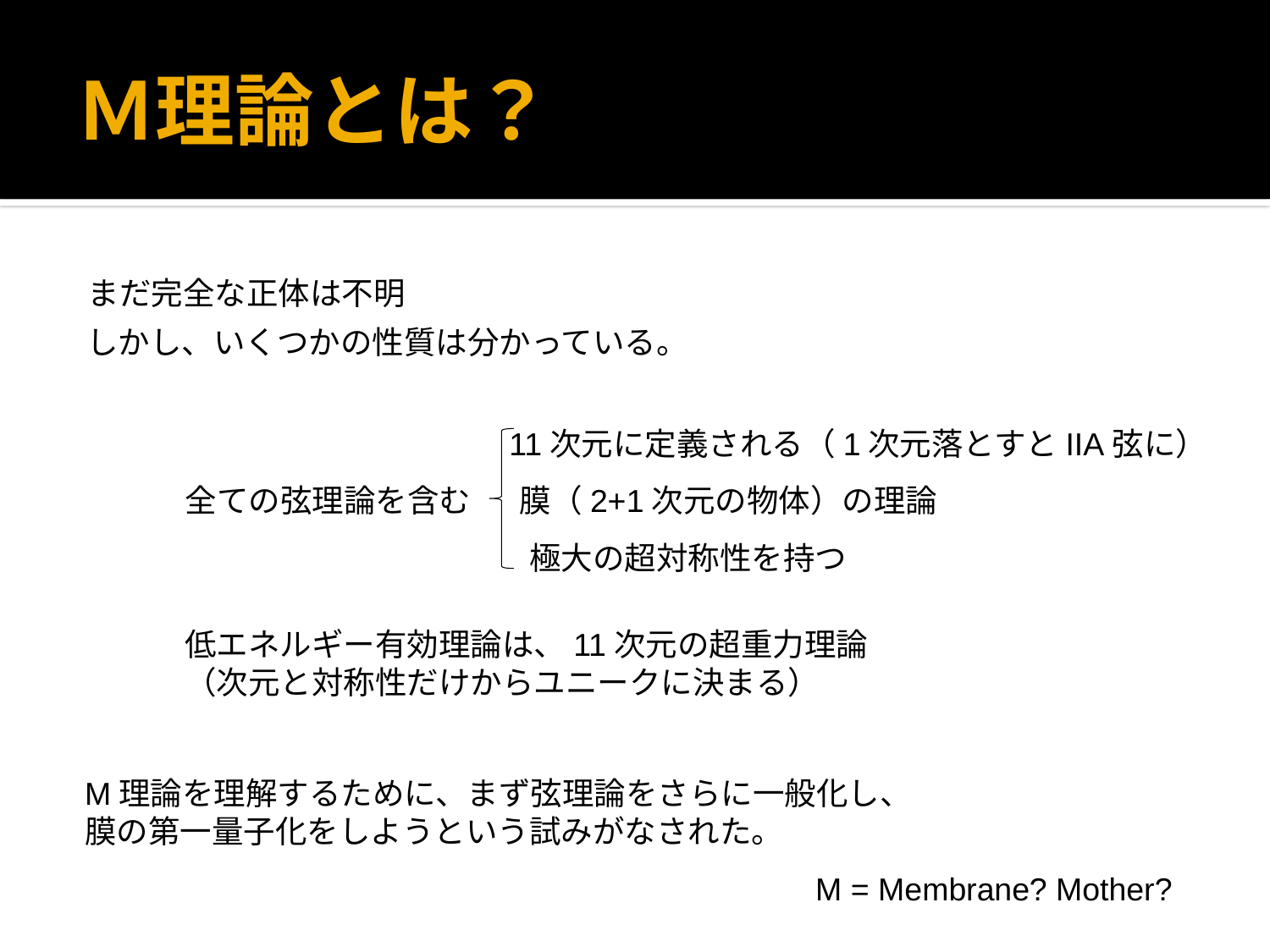

# Ｍ理論とは？
まだ完全な正体は不明
しかし、いくつかの性質は分かっている。
11次元に定義される（1次元落とすとIIA弦に）

膜（2+1次元の物体）の理論
全ての弦理論を含む
極大の超対称性を持つ
低エネルギー有効理論は、11次元の超重力理論
（次元と対称性だけからユニークに決まる）
M理論を理解するために、まず弦理論をさらに一般化し、
膜の第一量子化をしようという試みがなされた。
M = Membrane? Mother?